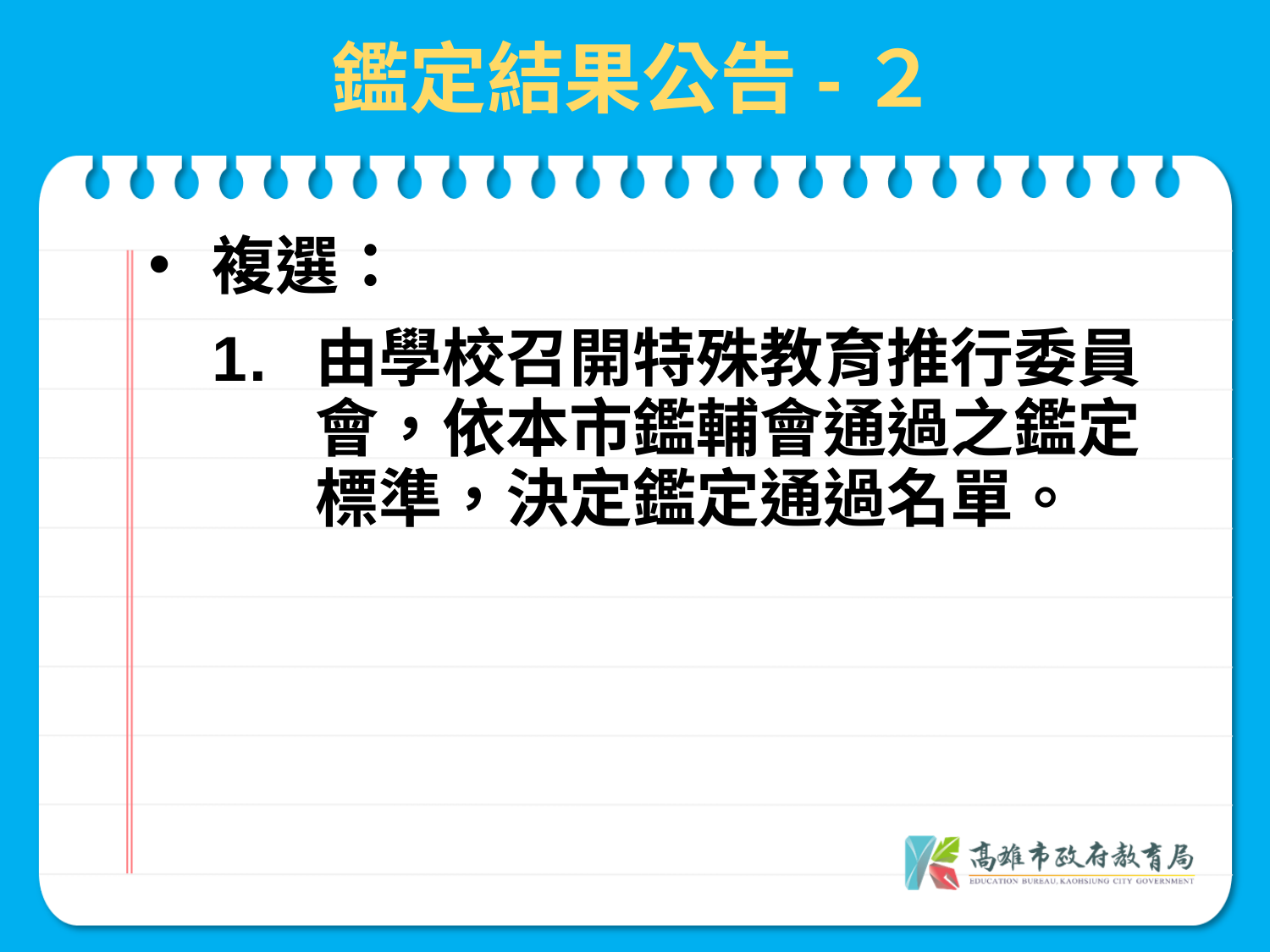

鑑定結果公告-２
複選：
由學校召開特殊教育推行委員會，依本市鑑輔會通過之鑑定標準，決定鑑定通過名單。